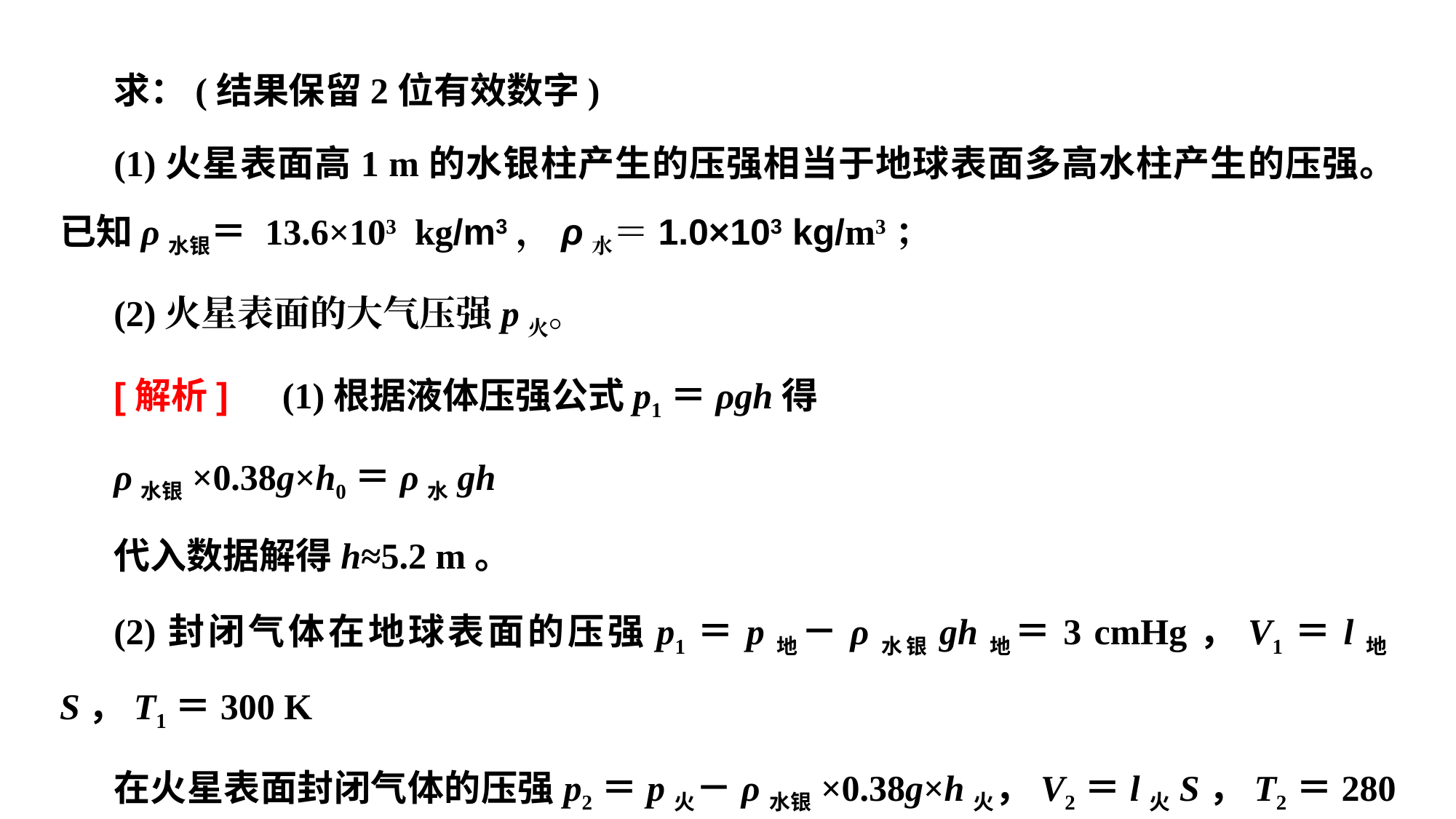

求：(结果保留2位有效数字)
(1)火星表面高1 m的水银柱产生的压强相当于地球表面多高水柱产生的压强。已知ρ水银＝ 13.6×103  kg/m3，ρ水＝1.0×103 kg/m3；
(2)火星表面的大气压强p火。
[解析]　(1)根据液体压强公式p1＝ρgh得
ρ水银×0.38g×h0＝ρ水gh
代入数据解得h≈5.2 m。
(2)封闭气体在地球表面的压强p1＝p地－ρ水银gh地＝3 cmHg，V1＝l地S，T1＝300 K
在火星表面封闭气体的压强p2＝p火－ρ水银×0.38g×h火，V2＝l火S，T2＝280 K
   又由于h地＝h火＋2(l火－l地)